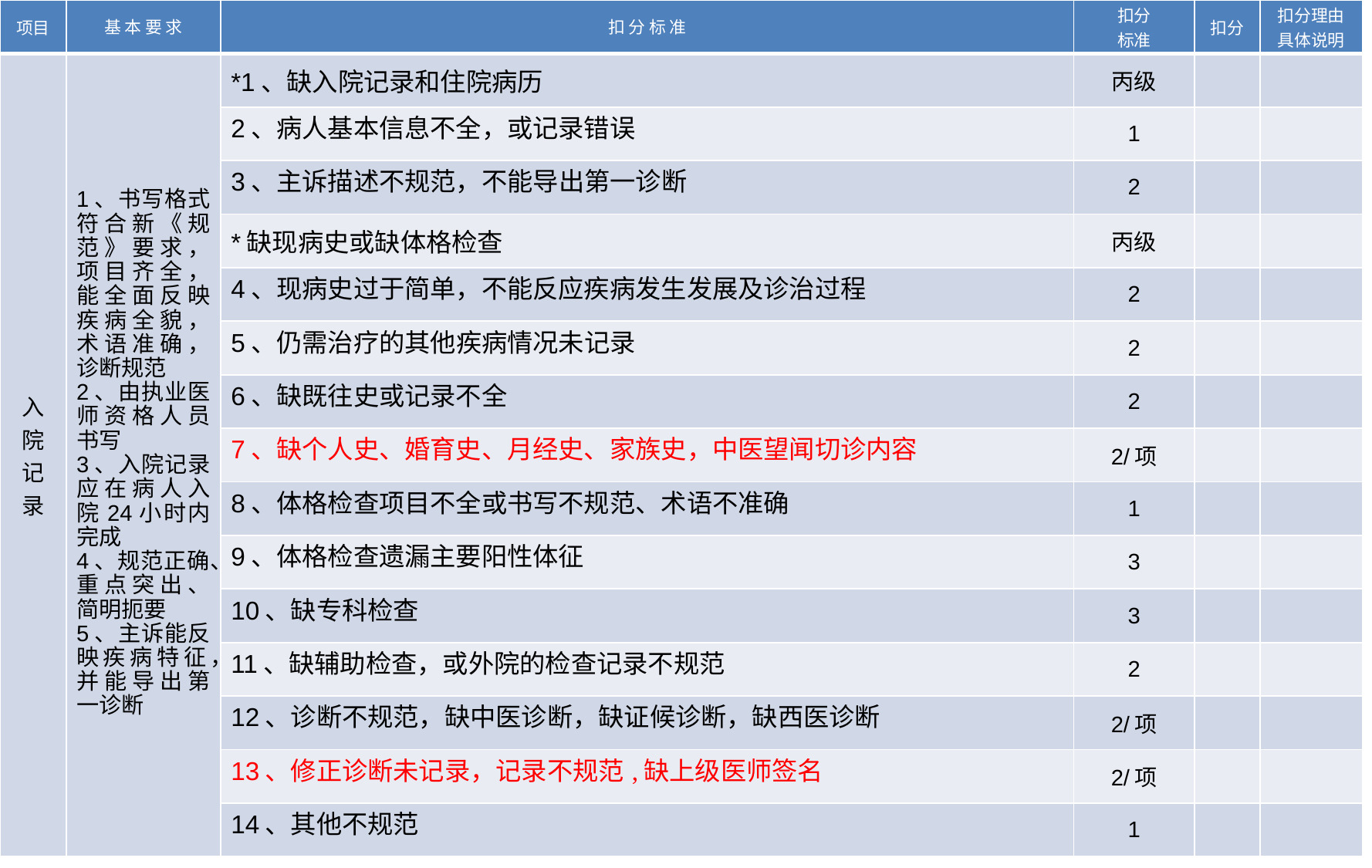

| 项目 | 基 本 要 求 | 扣 分 标 准 | 扣分 标准 | 扣分 | 扣分理由具体说明 |
| --- | --- | --- | --- | --- | --- |
| 入 院 记 录 | 1、书写格式符合新《规范》要求，项目齐全，能全面反映疾病全貌，术语准确，诊断规范 2、由执业医师资格人员书写 3、入院记录应在病人入院24小时内完成 4、规范正确、重点突出、简明扼要 5、主诉能反映疾病特征，并能导出第一诊断 | \*1、缺入院记录和住院病历 | 丙级 |  |  |
|  |  | 2、病人基本信息不全，或记录错误 | 1 |  |  |
|  |  | 3、主诉描述不规范，不能导出第一诊断 | 2 |  |  |
|  |  | \*缺现病史或缺体格检查 | 丙级 |  |  |
|  |  | 4、现病史过于简单，不能反应疾病发生发展及诊治过程 | 2 |  |  |
|  |  | 5、仍需治疗的其他疾病情况未记录 | 2 |  |  |
|  |  | 6、缺既往史或记录不全 | 2 |  |  |
|  |  | 7、缺个人史、婚育史、月经史、家族史，中医望闻切诊内容 | 2/项 |  |  |
|  |  | 8、体格检查项目不全或书写不规范、术语不准确 | 1 |  |  |
|  |  | 9、体格检查遗漏主要阳性体征 | 3 |  |  |
|  |  | 10、缺专科检查 | 3 |  |  |
|  |  | 11、缺辅助检查，或外院的检查记录不规范 | 2 |  |  |
|  |  | 12、诊断不规范，缺中医诊断，缺证候诊断，缺西医诊断 | 2/项 |  |  |
|  |  | 13、修正诊断未记录，记录不规范,缺上级医师签名 | 2/项 |  |  |
|  |  | 14、其他不规范 | 1 |  |  |